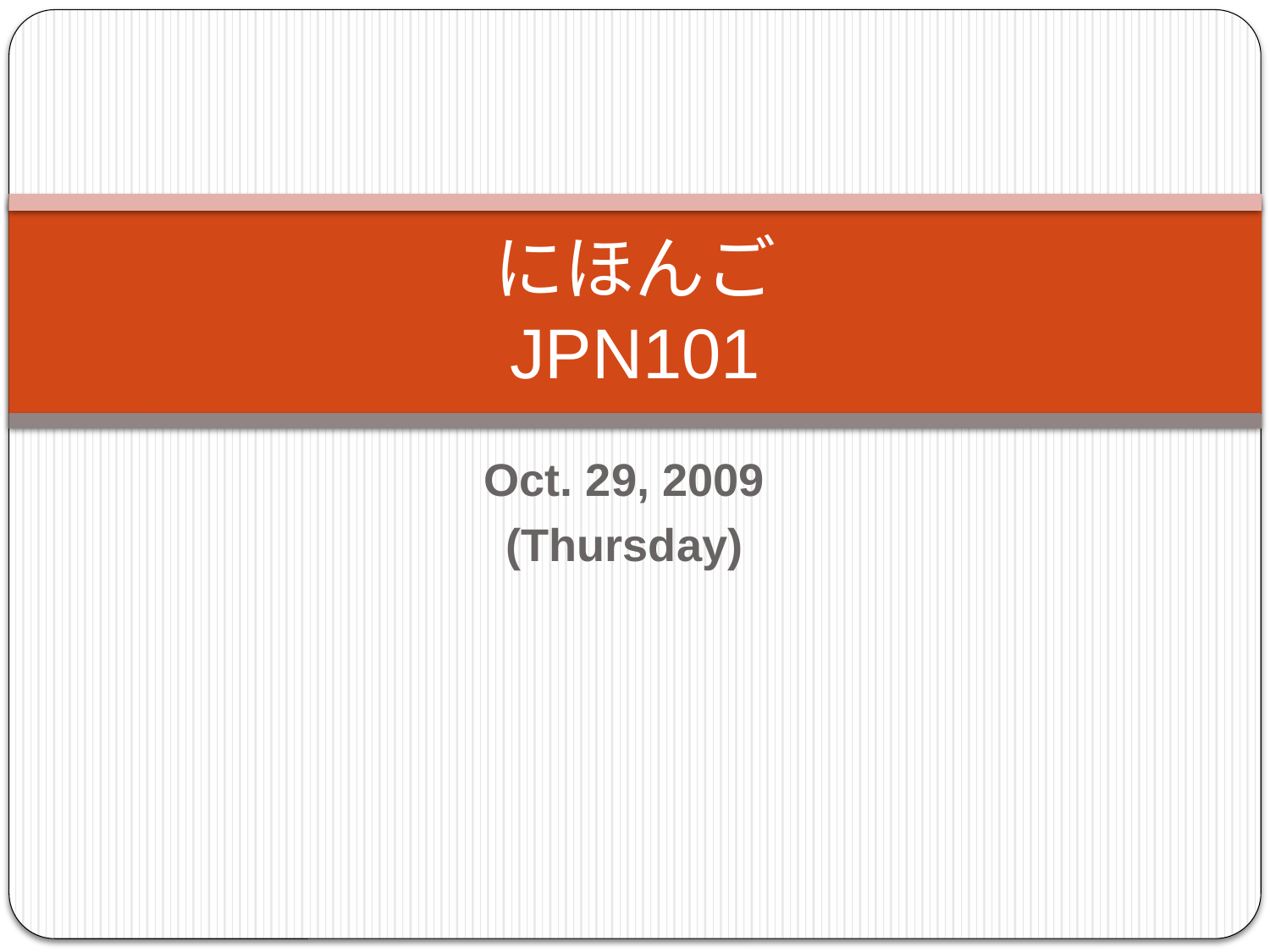

# にほんご JPN101
Oct. 29, 2009
(Thursday)